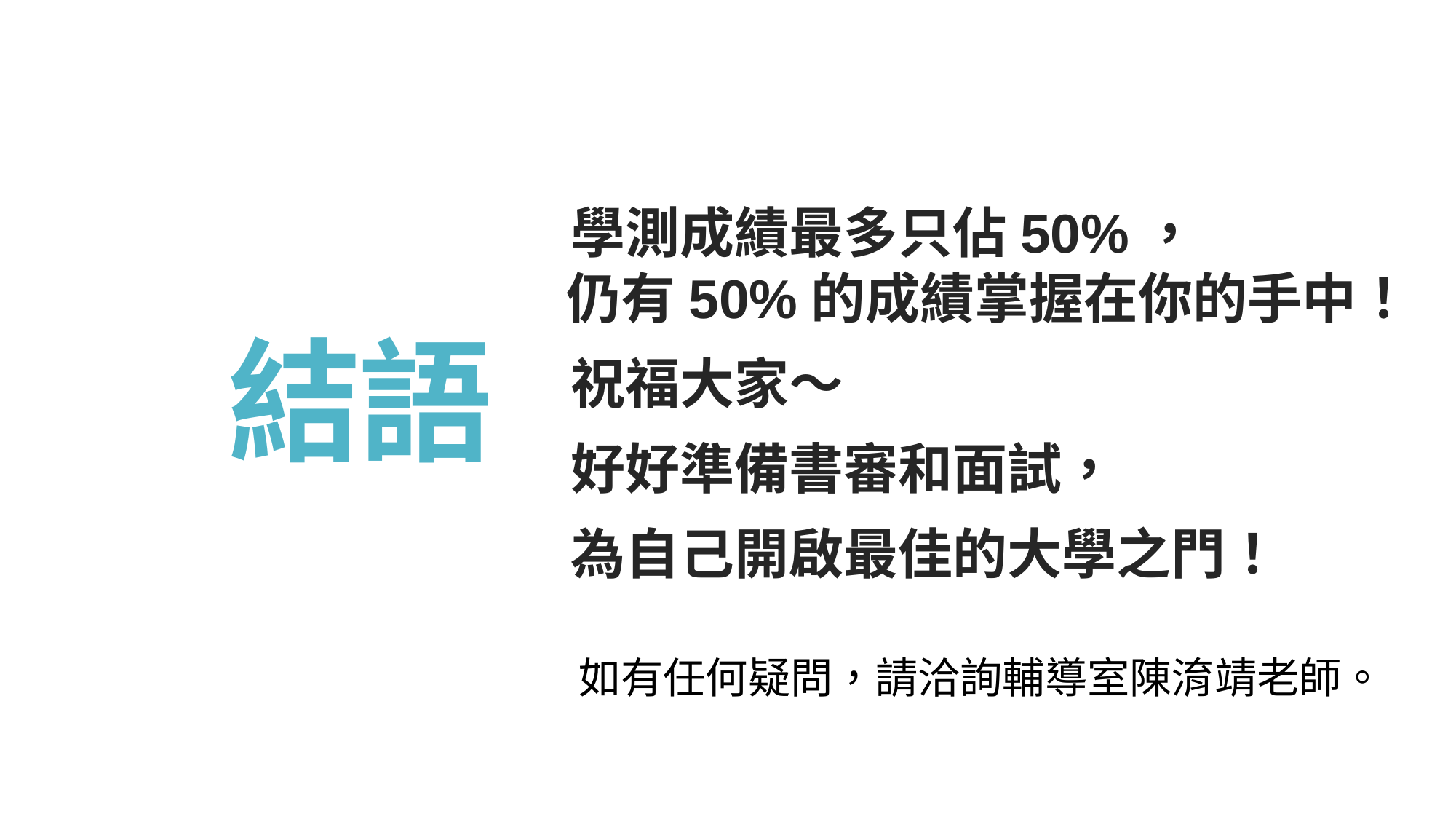

# 結語
學測成績最多只佔50%，
仍有50%的成績掌握在你的手中！
祝福大家～
好好準備書審和面試，
為自己開啟最佳的大學之門！
如有任何疑問，請洽詢輔導室陳淯靖老師。